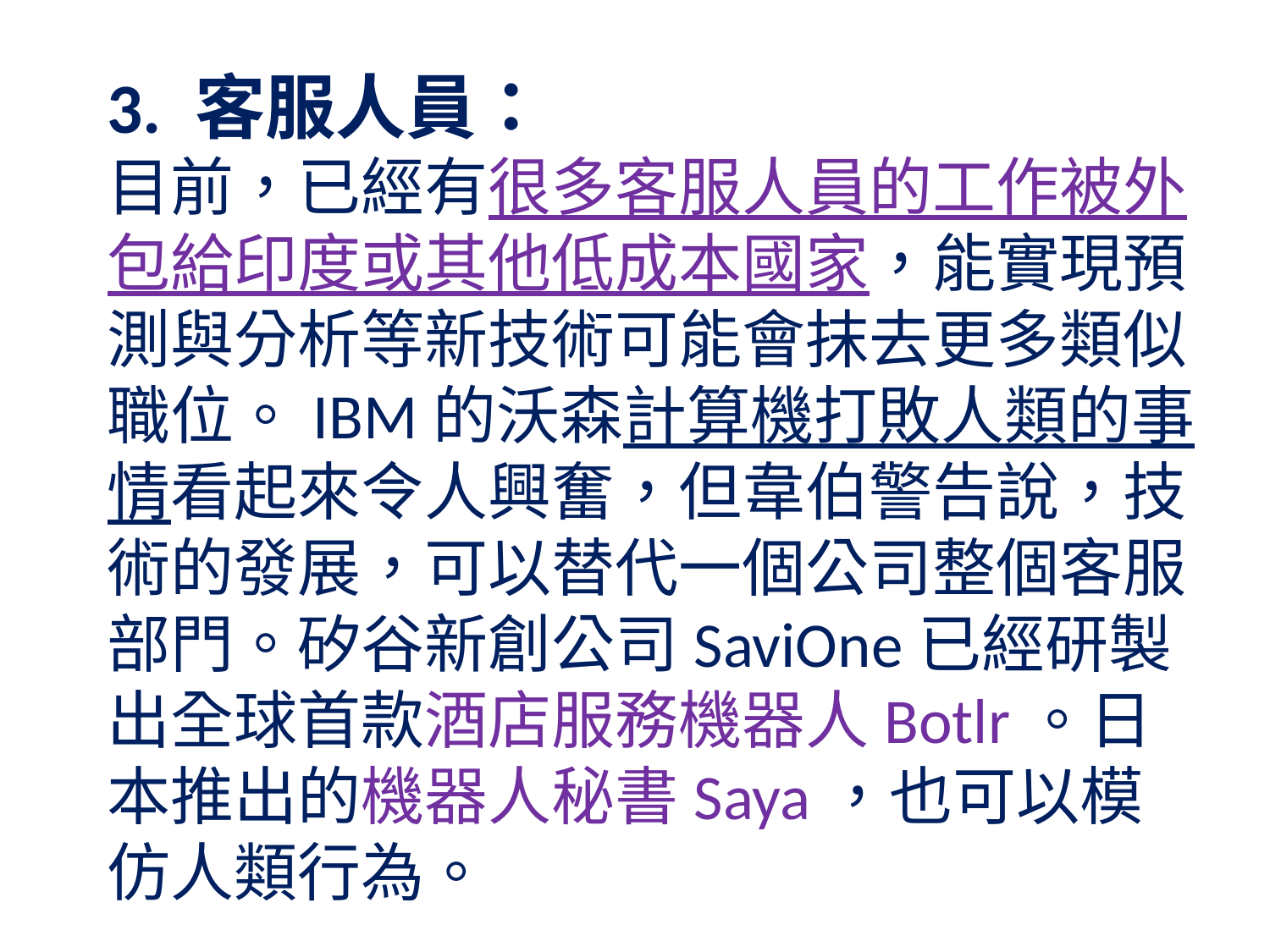

3. 客服人員：
目前，已經有很多客服人員的工作被外包給印度或其他低成本國家，能實現預測與分析等新技術可能會抹去更多類似職位。IBM的沃森計算機打敗人類的事情看起來令人興奮，但韋伯警告說，技術的發展，可以替代一個公司整個客服部門。矽谷新創公司SaviOne已經研製出全球首款酒店服務機器人Botlr。日本推出的機器人秘書Saya，也可以模仿人類行為。